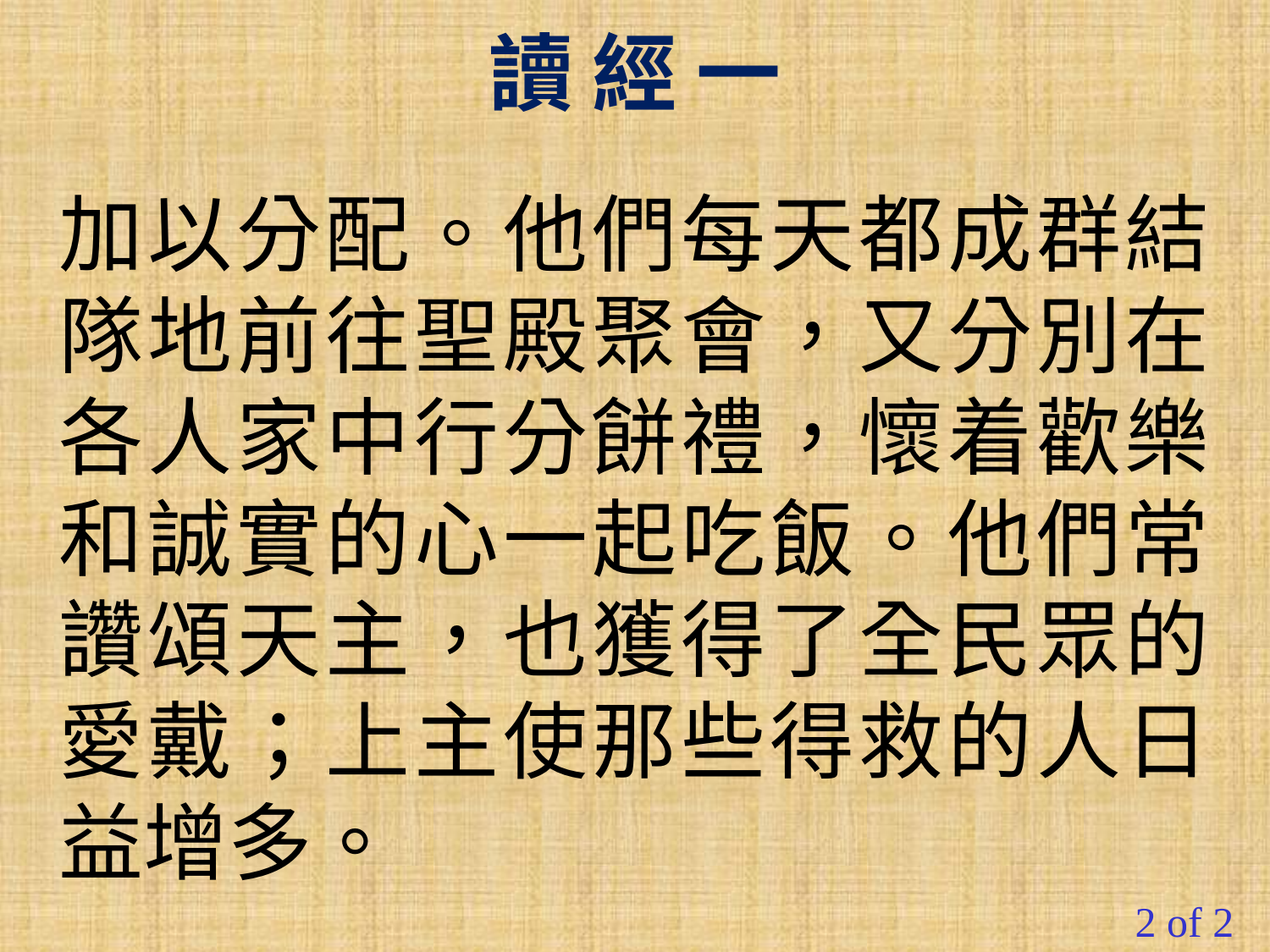

讀 經 一

加以分配。他們每天都成群結隊地前往聖殿聚會，又分別在各人家中行分餅禮，懷着歡樂和誠實的心一起吃飯。他們常讚頌天主，也獲得了全民眾的愛戴；上主使那些得救的人日益增多。
#
2 of 2